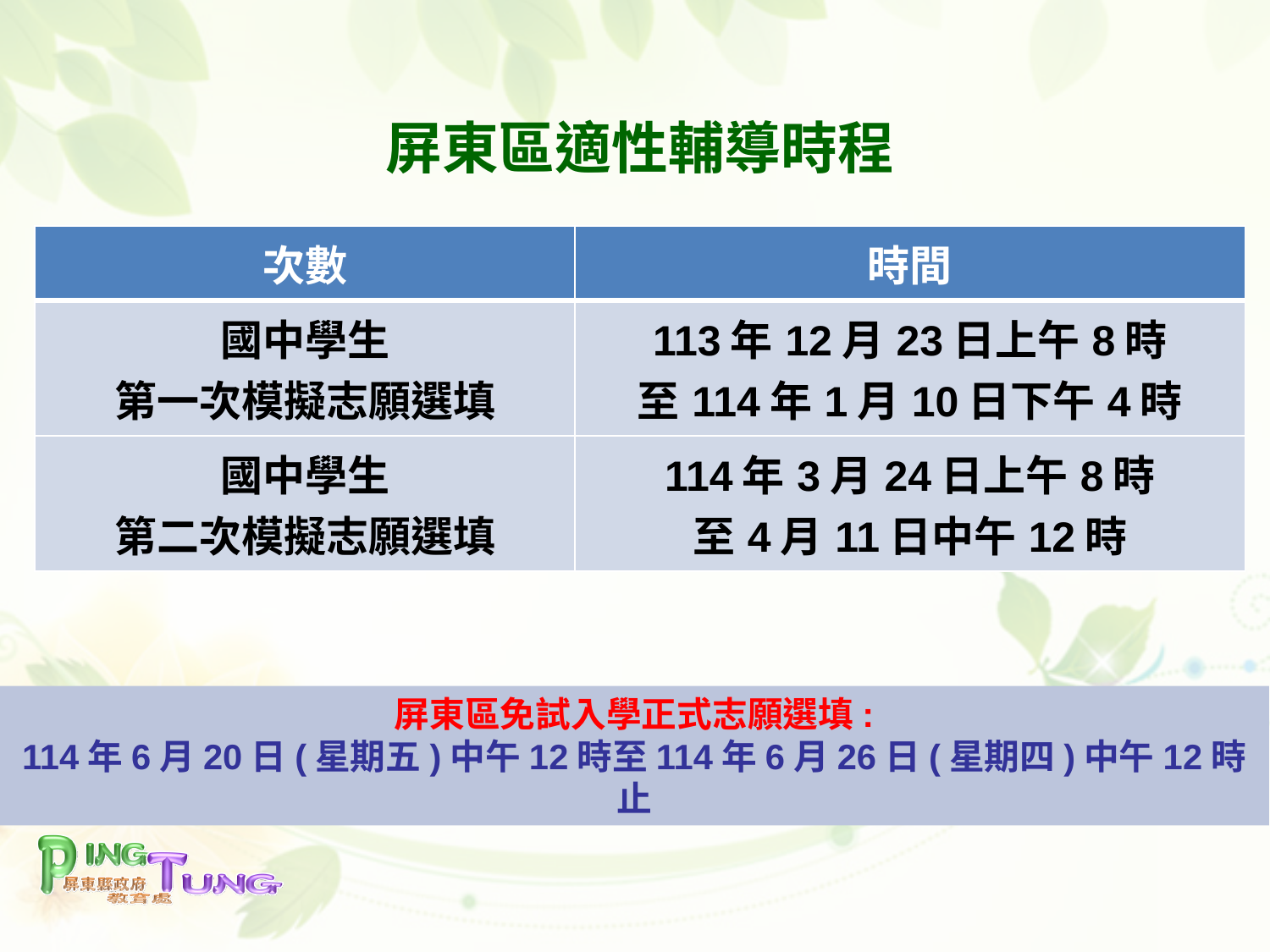

屏東區適性輔導時程
| 次數 | 時間 |
| --- | --- |
| 國中學生 第一次模擬志願選填 | 113年12月23日上午8時 至114年1月10日下午4時 |
| 國中學生 第二次模擬志願選填 | 114年3月24日上午8時 至4月11日中午12時 |
屏東區免試入學正式志願選填:
114年6月20日(星期五)中午12時至114年6月26日(星期四)中午12時止